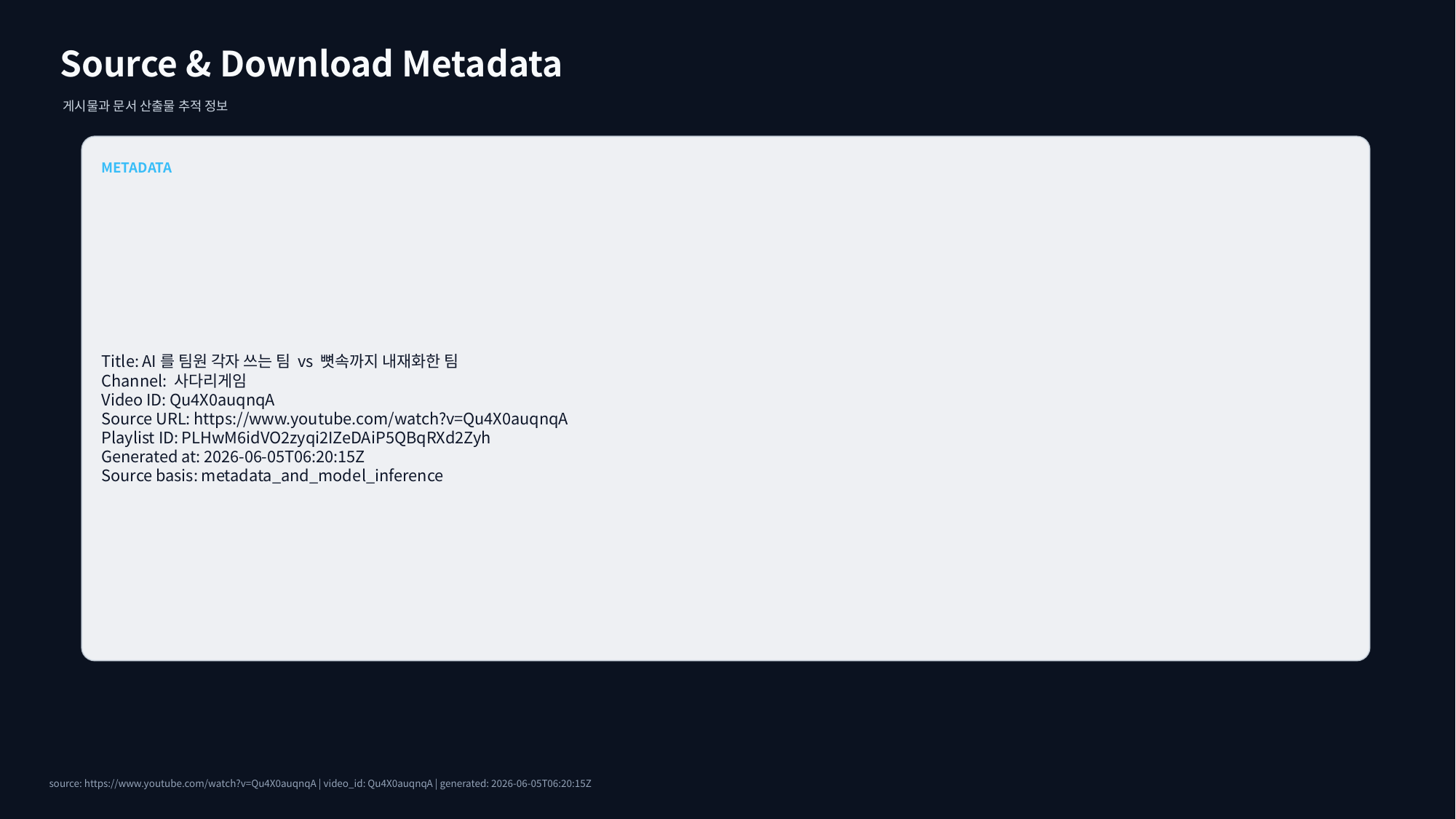

Source & Download Metadata
게시물과 문서 산출물 추적 정보

METADATA
Title: AI를 팀원 각자 쓰는 팀 vs 뼛속까지 내재화한 팀
Channel: 사다리게임
Video ID: Qu4X0auqnqA
Source URL: https://www.youtube.com/watch?v=Qu4X0auqnqA
Playlist ID: PLHwM6idVO2zyqi2IZeDAiP5QBqRXd2Zyh
Generated at: 2026-06-05T06:20:15Z
Source basis: metadata_and_model_inference
source: https://www.youtube.com/watch?v=Qu4X0auqnqA | video_id: Qu4X0auqnqA | generated: 2026-06-05T06:20:15Z